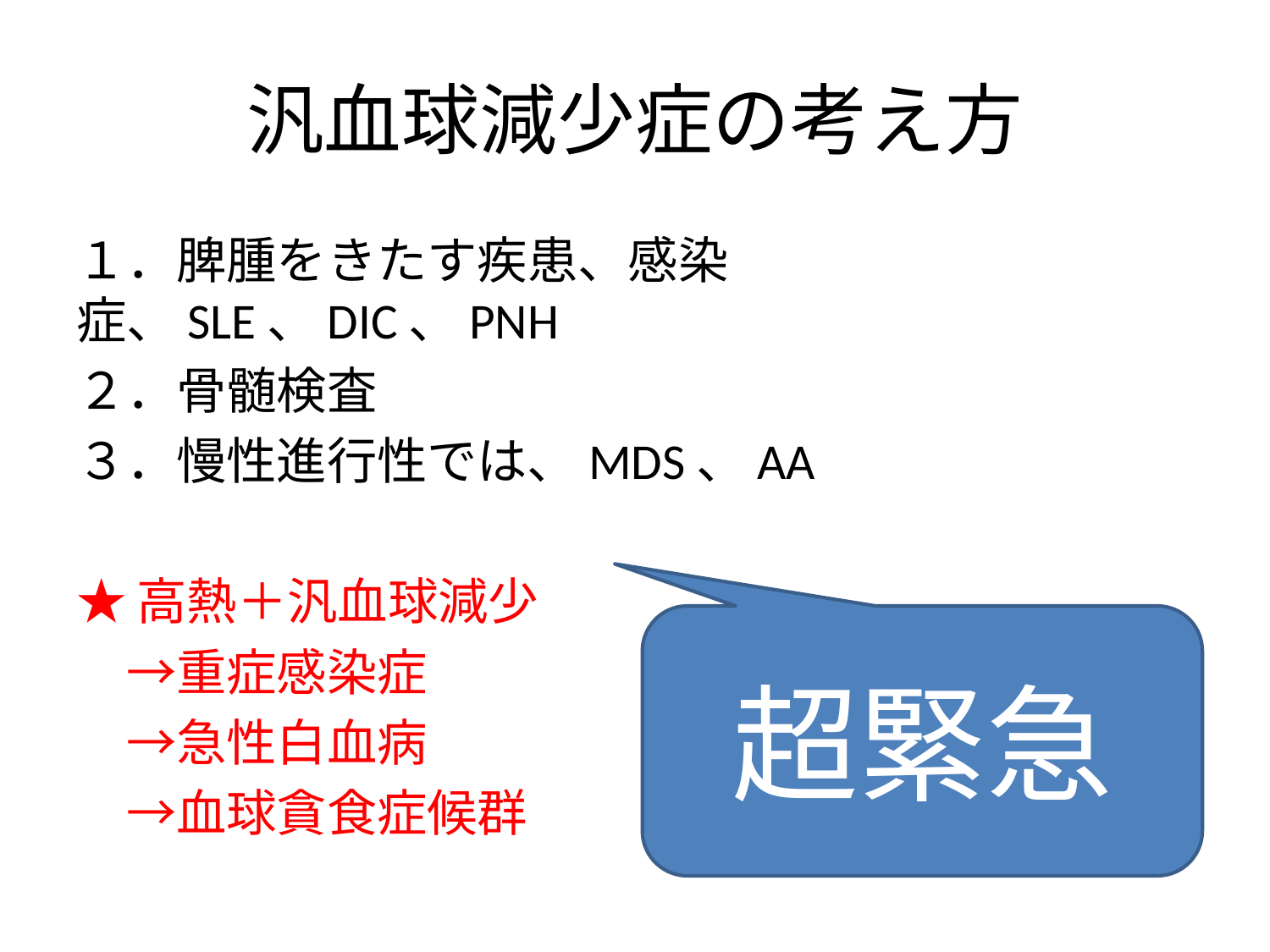

# 汎血球減少症の考え方
１．脾腫をきたす疾患、感染症、SLE、DIC、PNH
２．骨髄検査
３．慢性進行性では、MDS、AA

★高熱＋汎血球減少
　→重症感染症
　→急性白血病
　→血球貪食症候群
超緊急